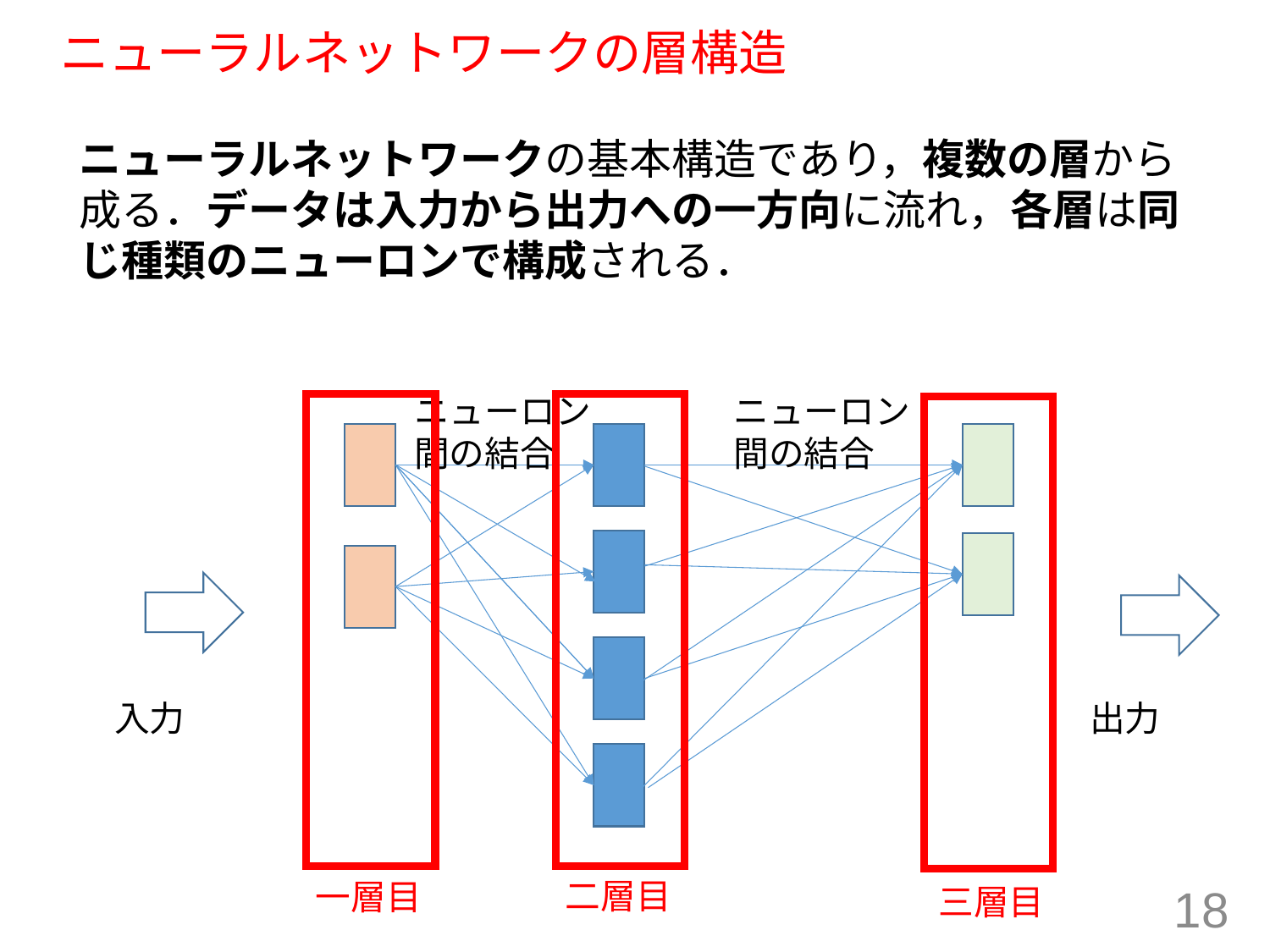

# ニューラルネットワークの層構造
ニューラルネットワークの基本構造であり，複数の層から成る．データは入力から出力への一方向に流れ，各層は同じ種類のニューロンで構成される．

ニューロン間の結合
ニューロン間の結合

出力
入力

二層目
一層目
三層目
18